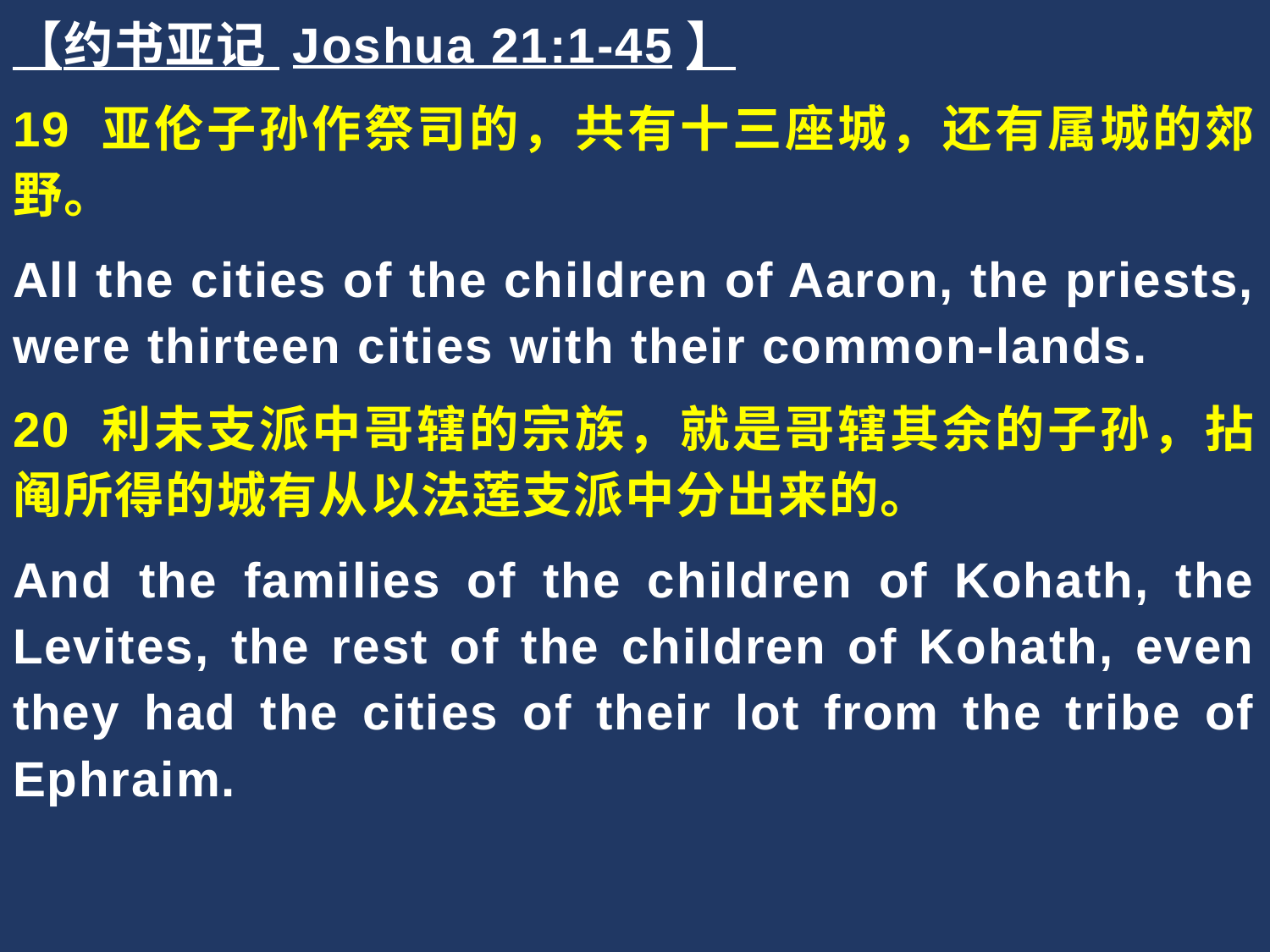

【约书亚记 Joshua 21:1-45】
19 亚伦子孙作祭司的，共有十三座城，还有属城的郊野。
All the cities of the children of Aaron, the priests, were thirteen cities with their common-lands.
20 利未支派中哥辖的宗族，就是哥辖其余的子孙，拈阄所得的城有从以法莲支派中分出来的。
And the families of the children of Kohath, the Levites, the rest of the children of Kohath, even they had the cities of their lot from the tribe of Ephraim.